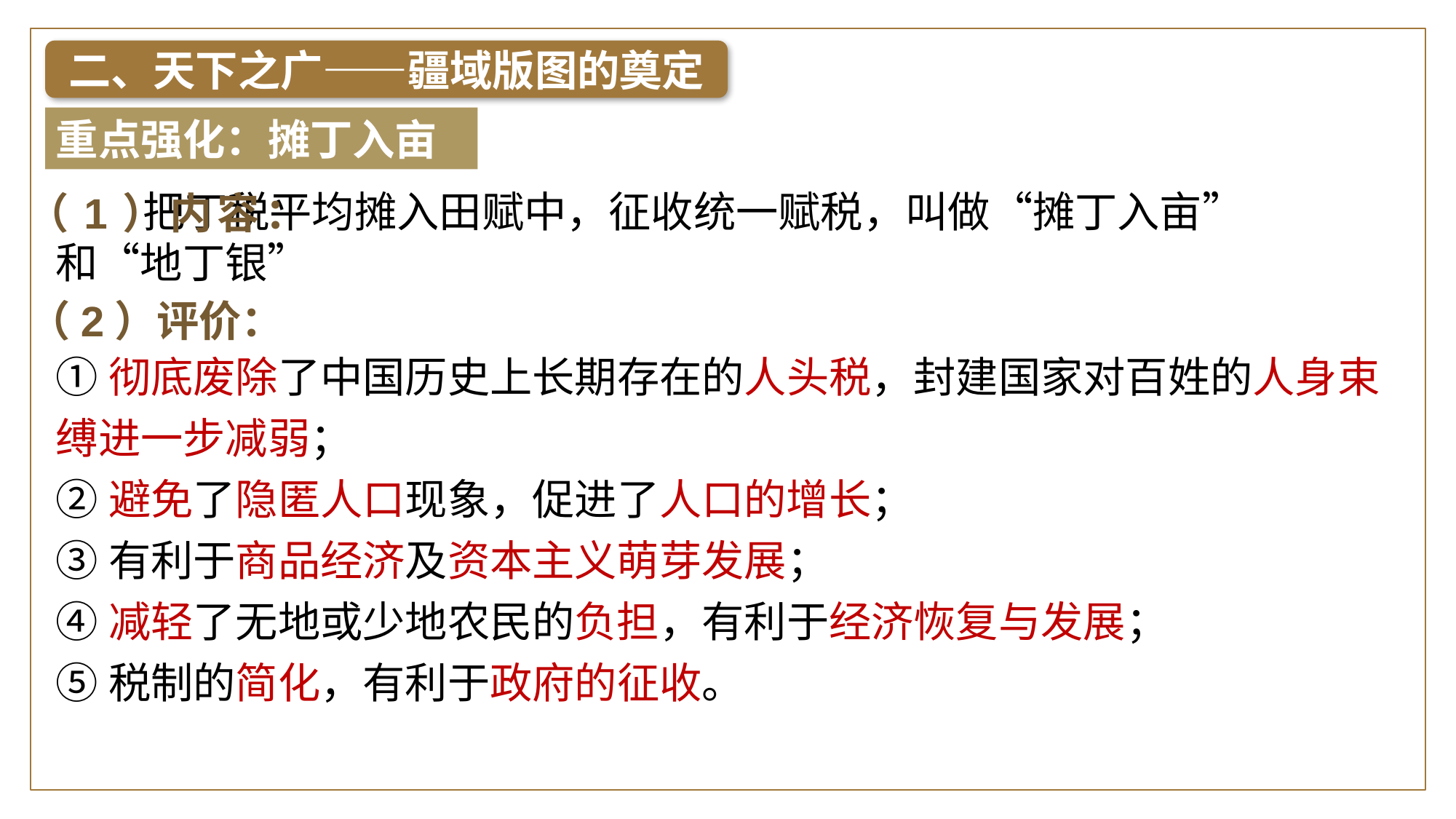

二、天下之广——疆域版图的奠定
重点强化：摊丁入亩
（1）内容：
           把丁税平均摊入田赋中，征收统一赋税，叫做“摊丁入亩”
  和“地丁银”
（2）评价：
①彻底废除了中国历史上长期存在的人头税，封建国家对百姓的人身束缚进一步减弱；
②避免了隐匿人口现象，促进了人口的增长；
③有利于商品经济及资本主义萌芽发展；
④减轻了无地或少地农民的负担，有利于经济恢复与发展；
⑤税制的简化，有利于政府的征收。